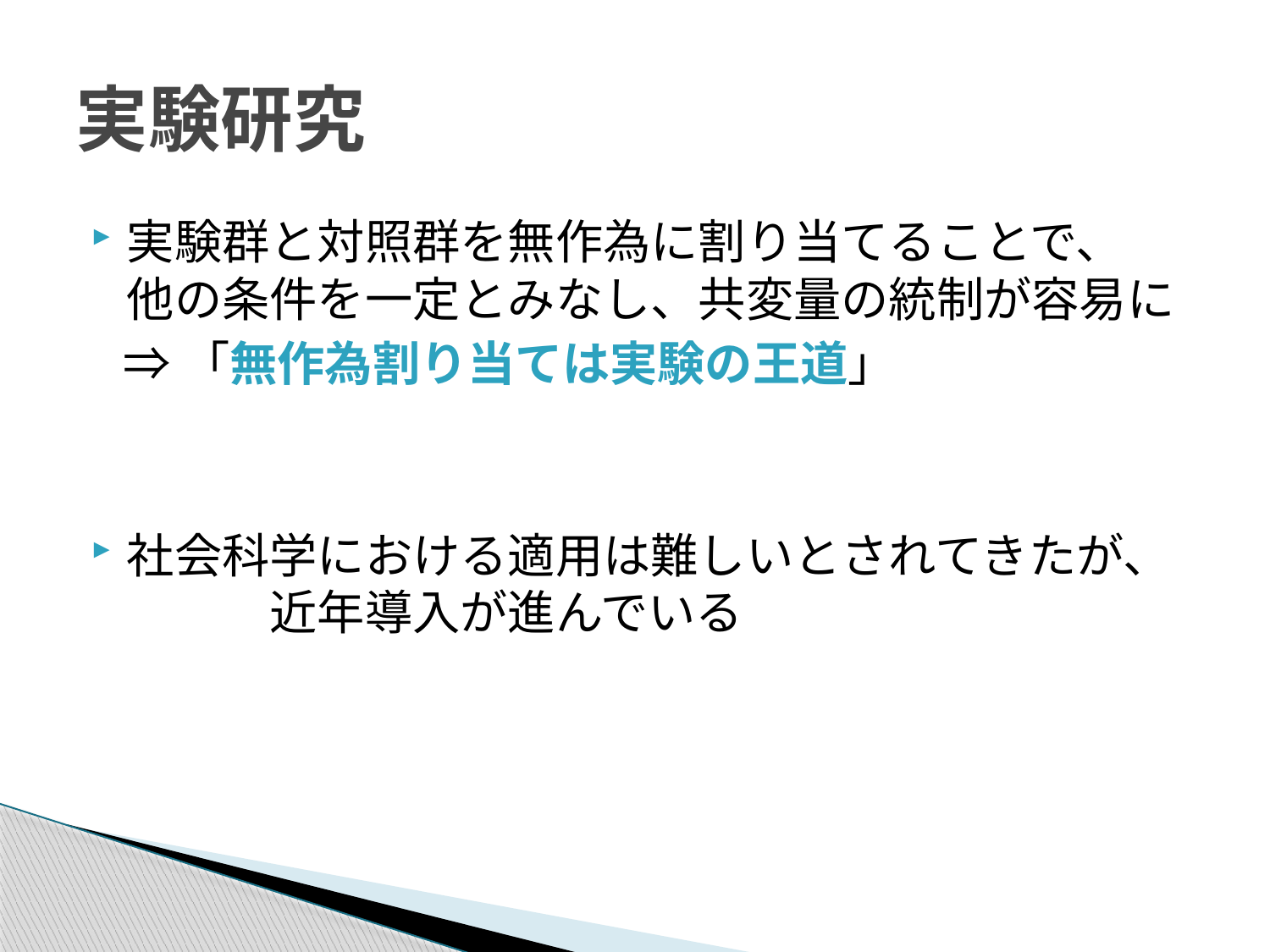

# 実験研究
実験群と対照群を無作為に割り当てることで、　他の条件を一定とみなし、共変量の統制が容易に
   ⇒「無作為割り当ては実験の王道」

社会科学における適用は難しいとされてきたが、　　　近年導入が進んでいる